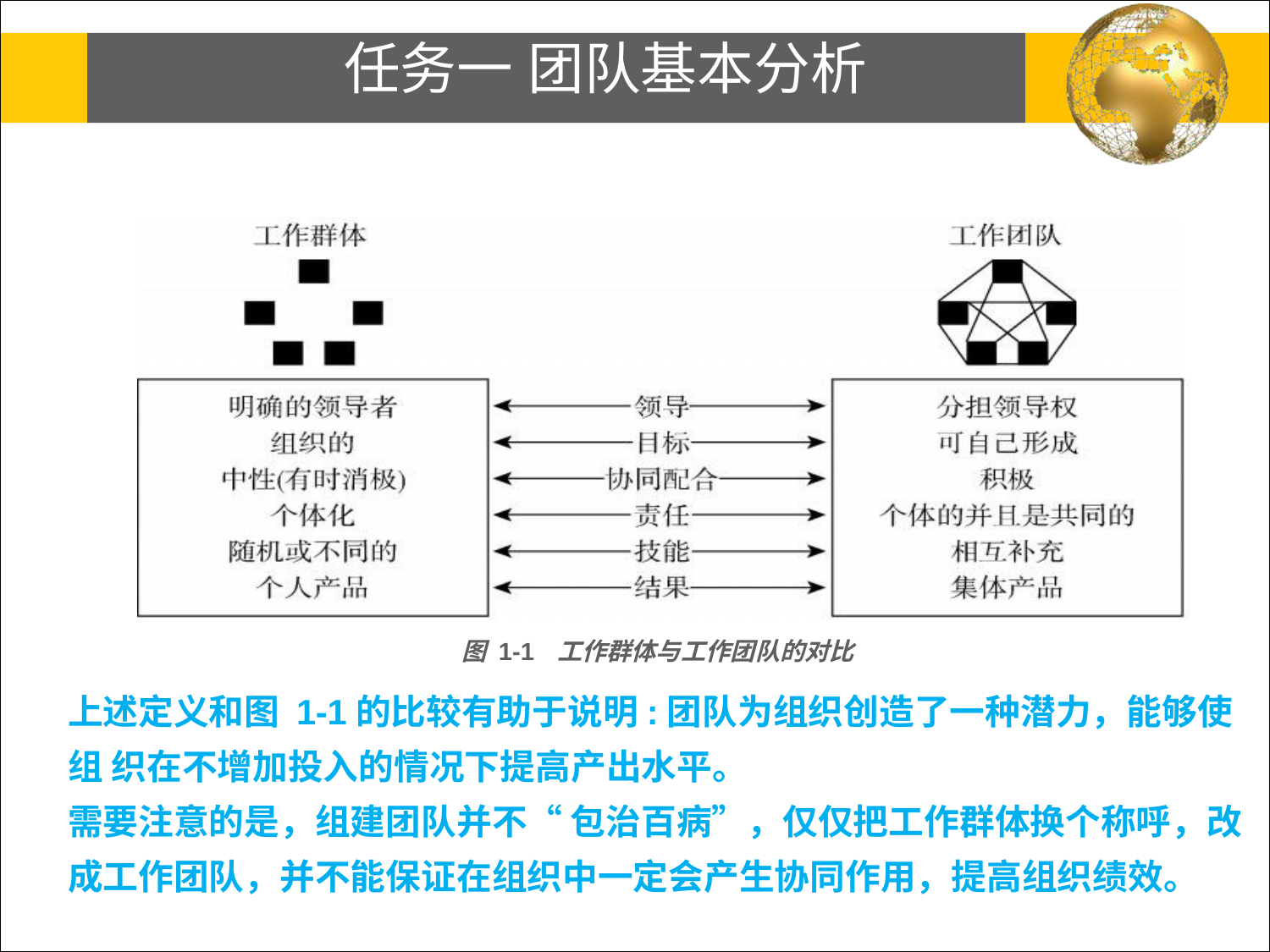

# 任务一 团队基本分析

图 1-1	工作群体与工作团队的对比
上述定义和图 1-1的比较有助于说明:团队为组织创造了一种潜力，能够使组 织在不增加投入的情况下提高产出水平。
需要注意的是，组建团队并不“ 包治百病”，仅仅把工作群体换个称呼，改 成工作团队，并不能保证在组织中一定会产生协同作用，提高组织绩效。